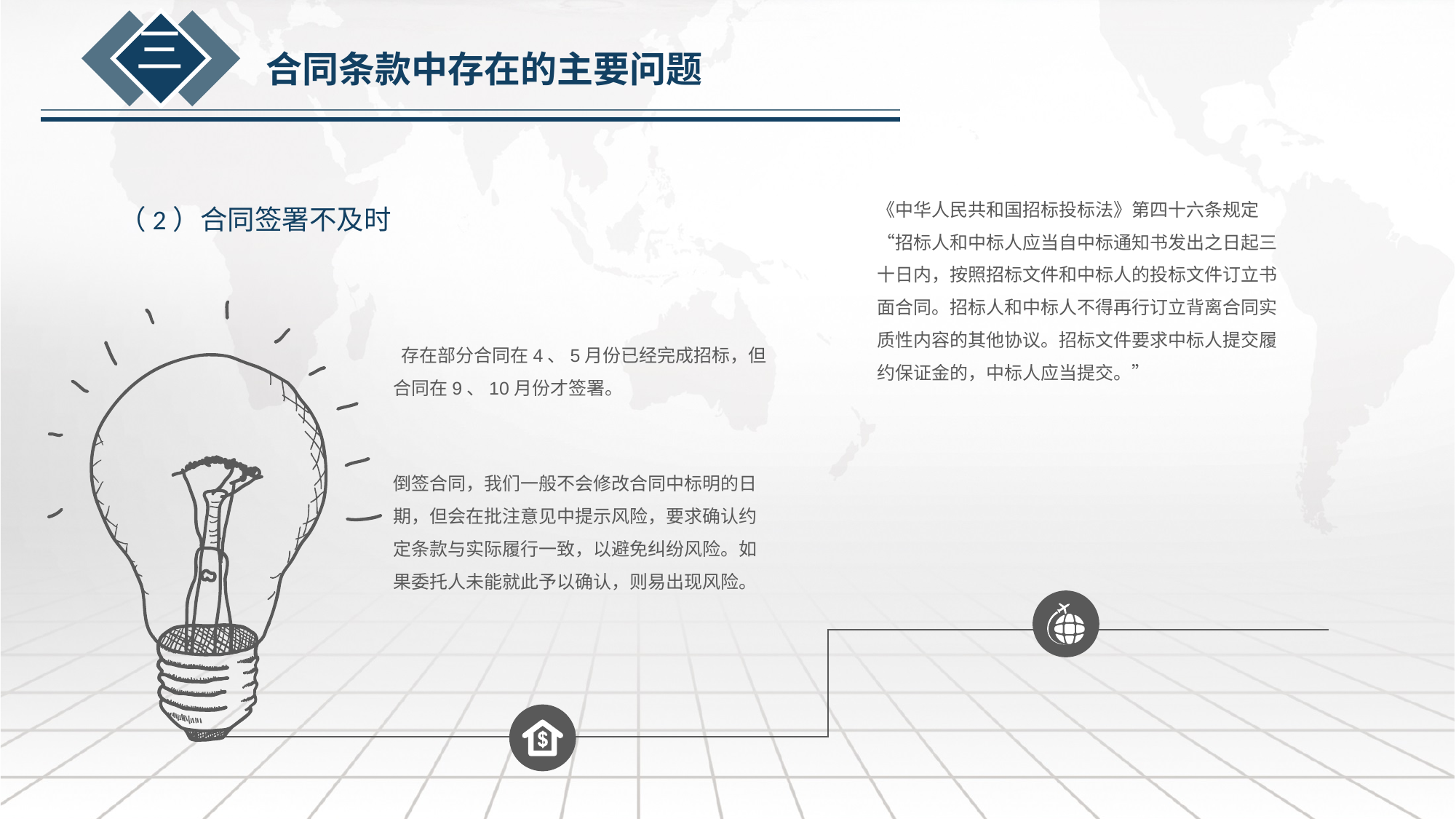

三

合同条款中存在的主要问题
《中华人民共和国招标投标法》第四十六条规定“招标人和中标人应当自中标通知书发出之日起三十日内，按照招标文件和中标人的投标文件订立书面合同。招标人和中标人不得再行订立背离合同实质性内容的其他协议。招标文件要求中标人提交履约保证金的，中标人应当提交。”
（2）合同签署不及时

 存在部分合同在4、5月份已经完成招标，但合同在9、10月份才签署。

倒签合同，我们一般不会修改合同中标明的日期，但会在批注意见中提示风险，要求确认约定条款与实际履行一致，以避免纠纷风险。如果委托人未能就此予以确认，则易出现风险。